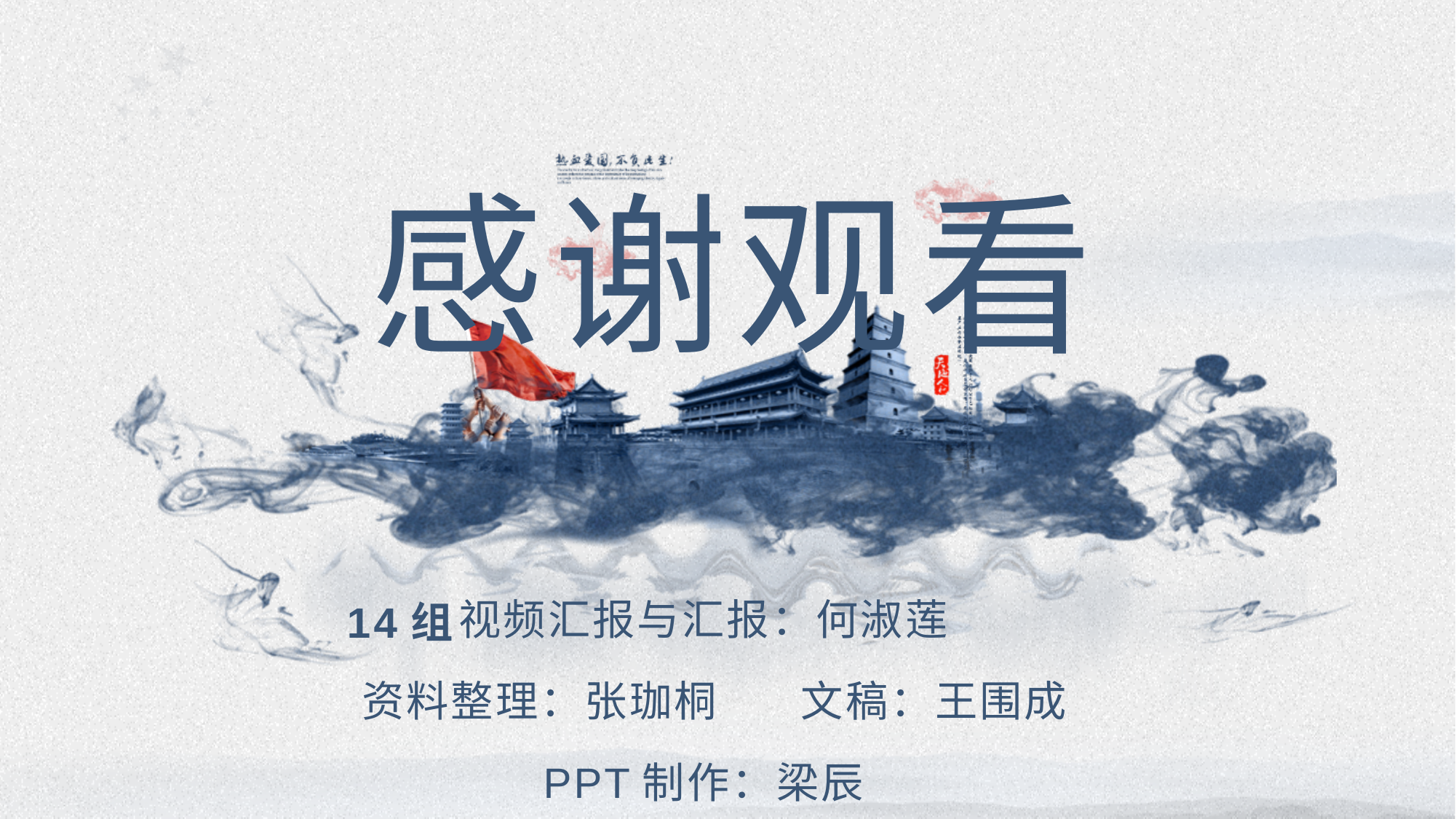

# 感谢观看
视频汇报与汇报：何淑莲
 资料整理：张珈桐       文稿：王围成
PPT制作：梁辰
14组